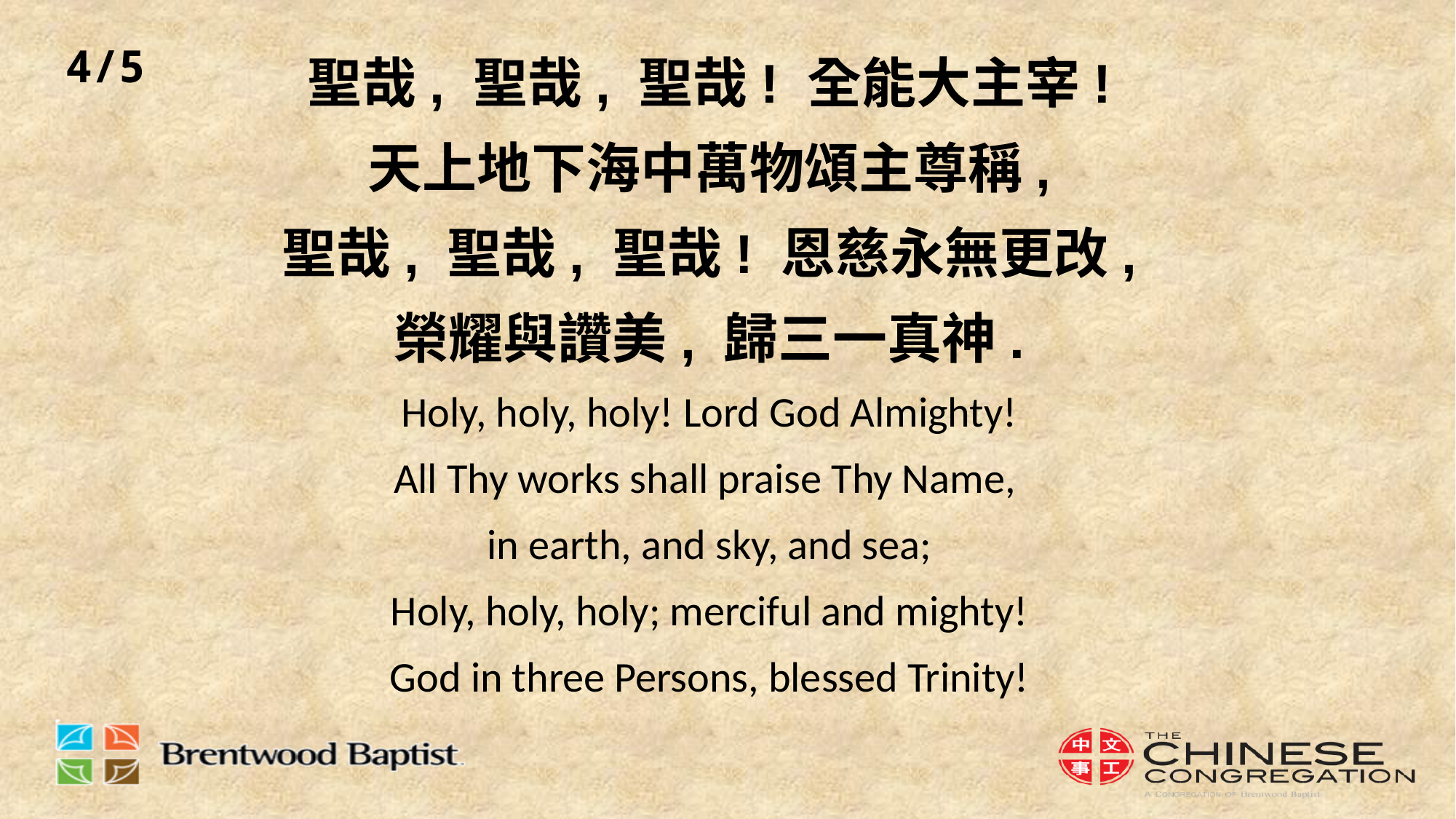

4/5
# 聖哉, 聖哉, 聖哉! 全能大主宰! 天上地下海中萬物頌主尊稱, 聖哉, 聖哉, 聖哉! 恩慈永無更改, 榮耀與讚美, 歸三一真神. Holy, holy, holy! Lord God Almighty! All Thy works shall praise Thy Name, in earth, and sky, and sea; Holy, holy, holy; merciful and mighty! God in three Persons, blessed Trinity!